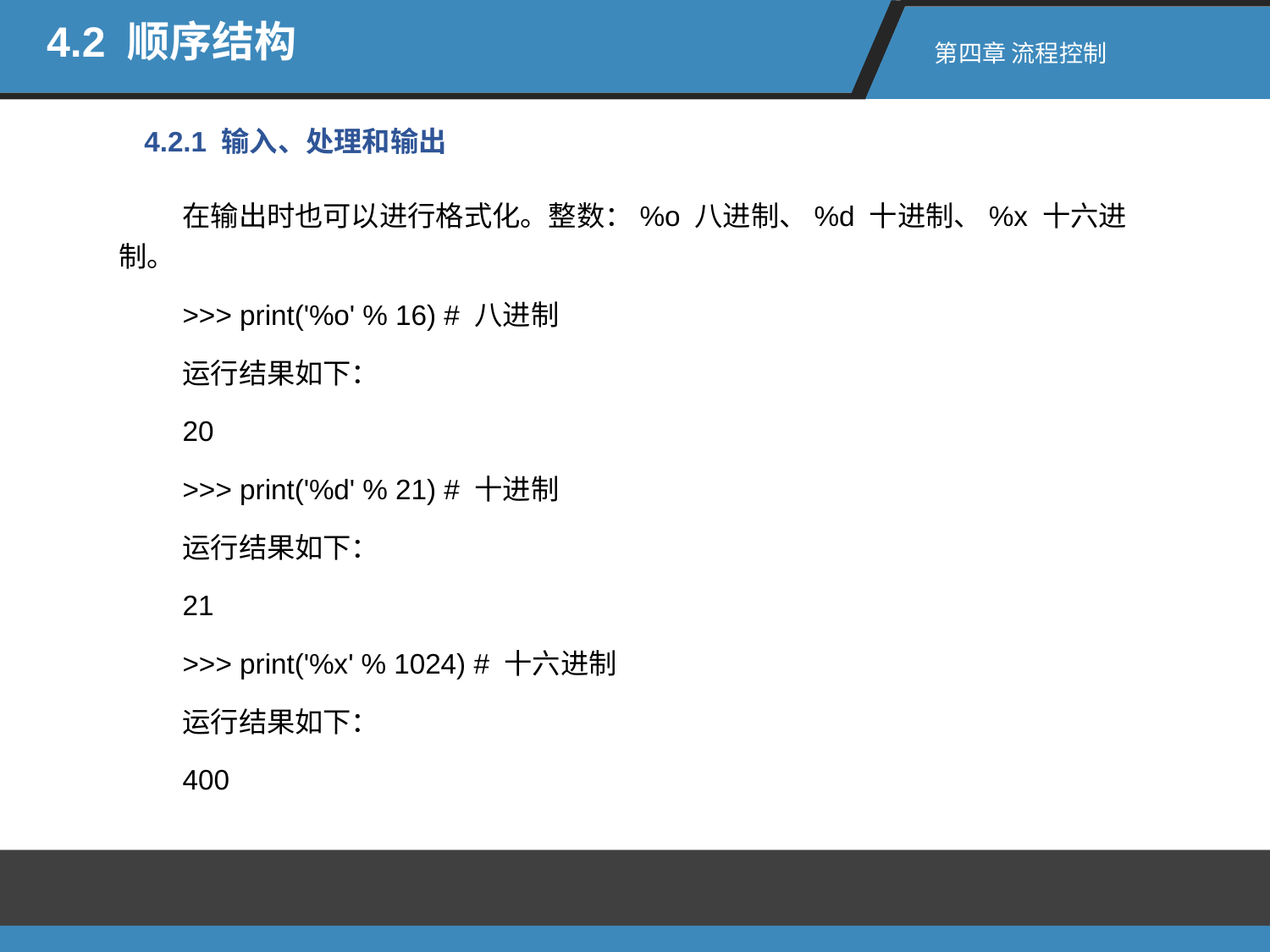

4.2 顺序结构
第四章 流程控制
4.2.1 输入、处理和输出
在输出时也可以进行格式化。整数：%o 八进制、%d 十进制、%x 十六进制。
>>> print('%o' % 16) # 八进制
运行结果如下：
20
>>> print('%d' % 21) # 十进制
运行结果如下：
21
>>> print('%x' % 1024) # 十六进制
运行结果如下：
400